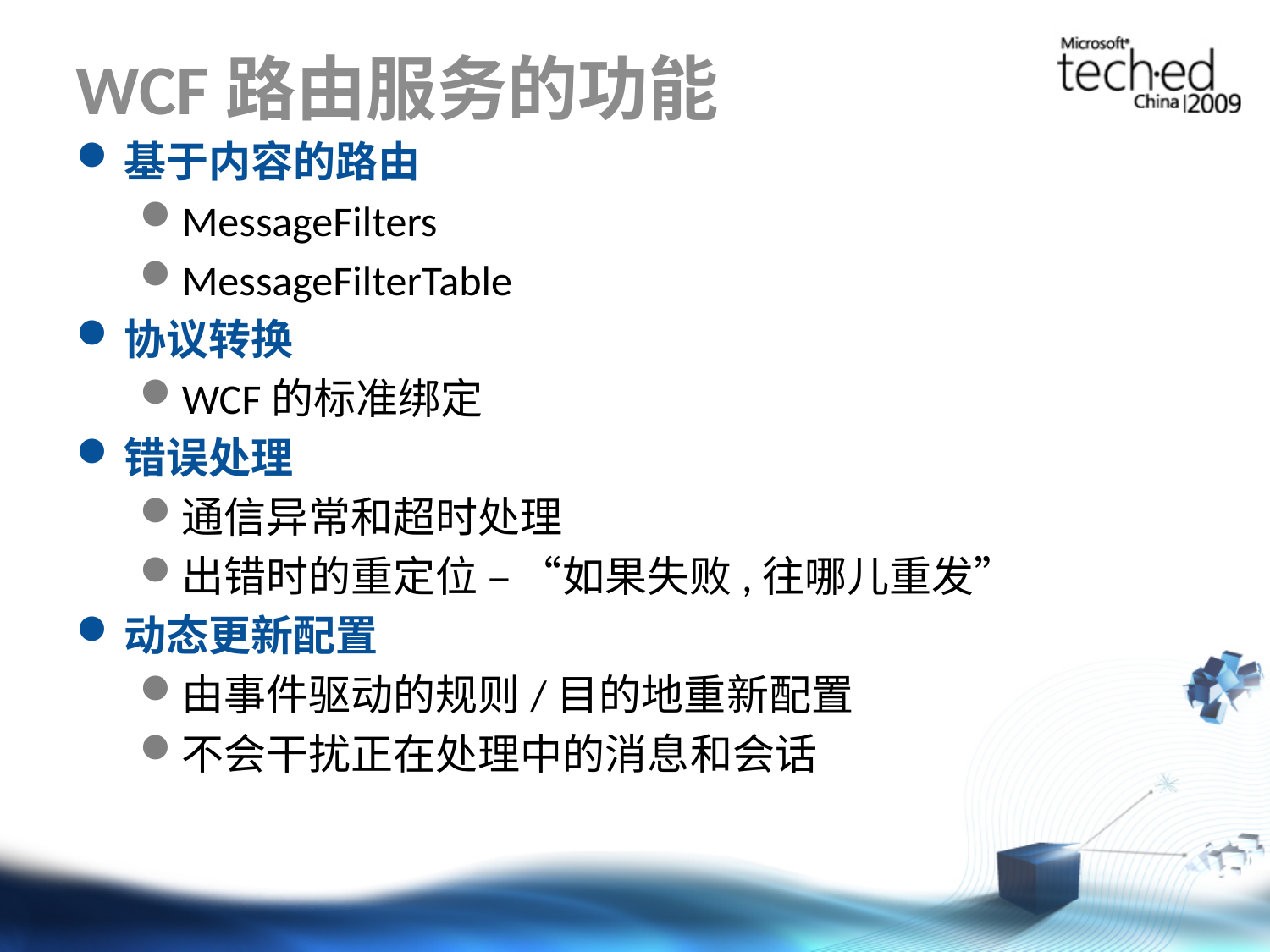

# WCF路由服务的功能
基于内容的路由
MessageFilters
MessageFilterTable
协议转换
WCF的标准绑定
错误处理
通信异常和超时处理
出错时的重定位 – “如果失败,往哪儿重发”
动态更新配置
由事件驱动的规则/目的地重新配置
不会干扰正在处理中的消息和会话